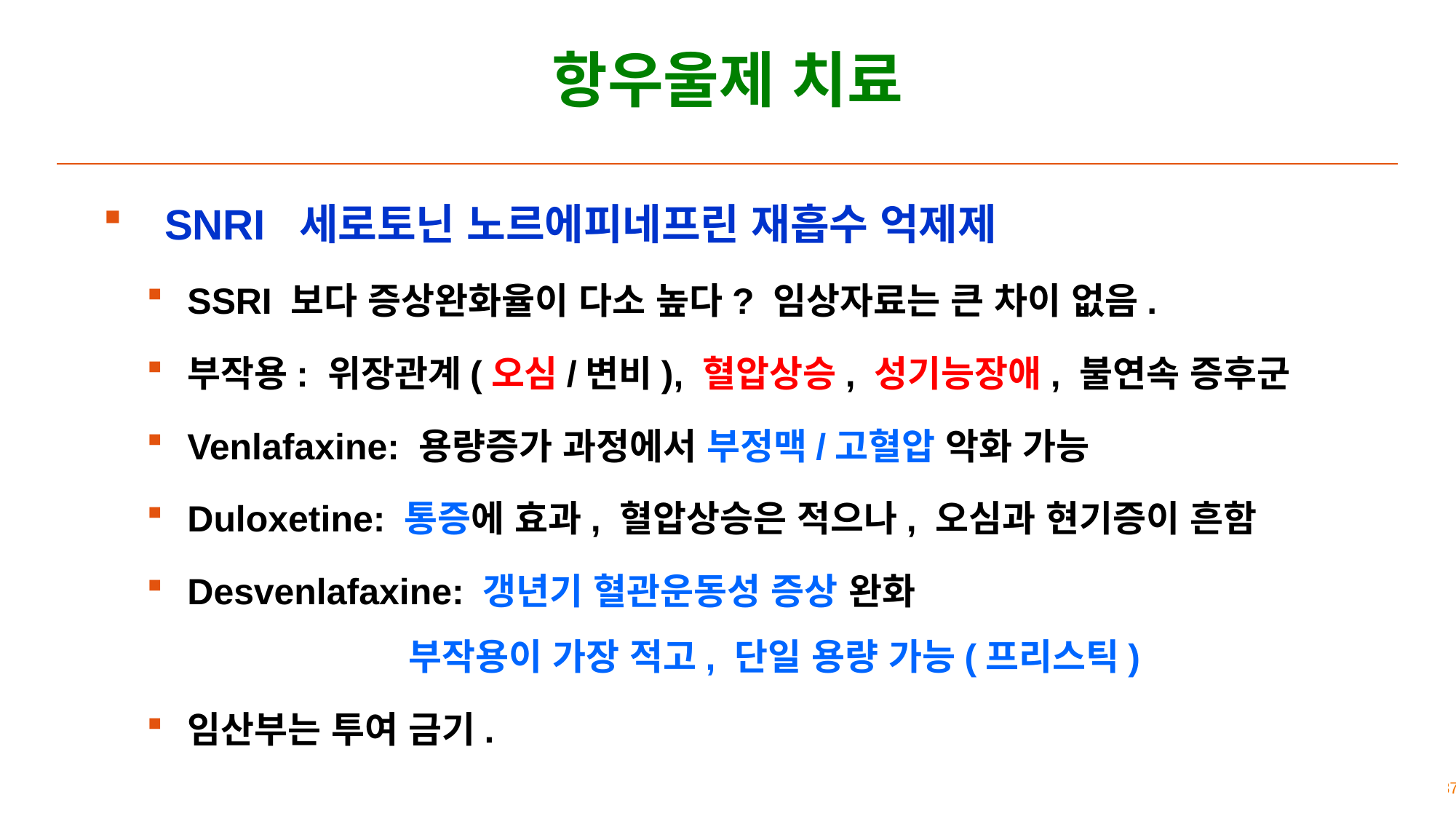

# 항우울제 치료
SNRI  세로토닌 노르에피네프린 재흡수 억제제
SSRI 보다 증상완화율이 다소 높다? 임상자료는 큰 차이 없음.
부작용: 위장관계(오심/변비), 혈압상승, 성기능장애, 불연속 증후군
Venlafaxine: 용량증가 과정에서 부정맥/고혈압 악화 가능
Duloxetine: 통증에 효과, 혈압상승은 적으나, 오심과 현기증이 흔함
Desvenlafaxine: 갱년기 혈관운동성 증상 완화						           부작용이 가장 적고, 단일 용량 가능(프리스틱)
임산부는 투여 금기.